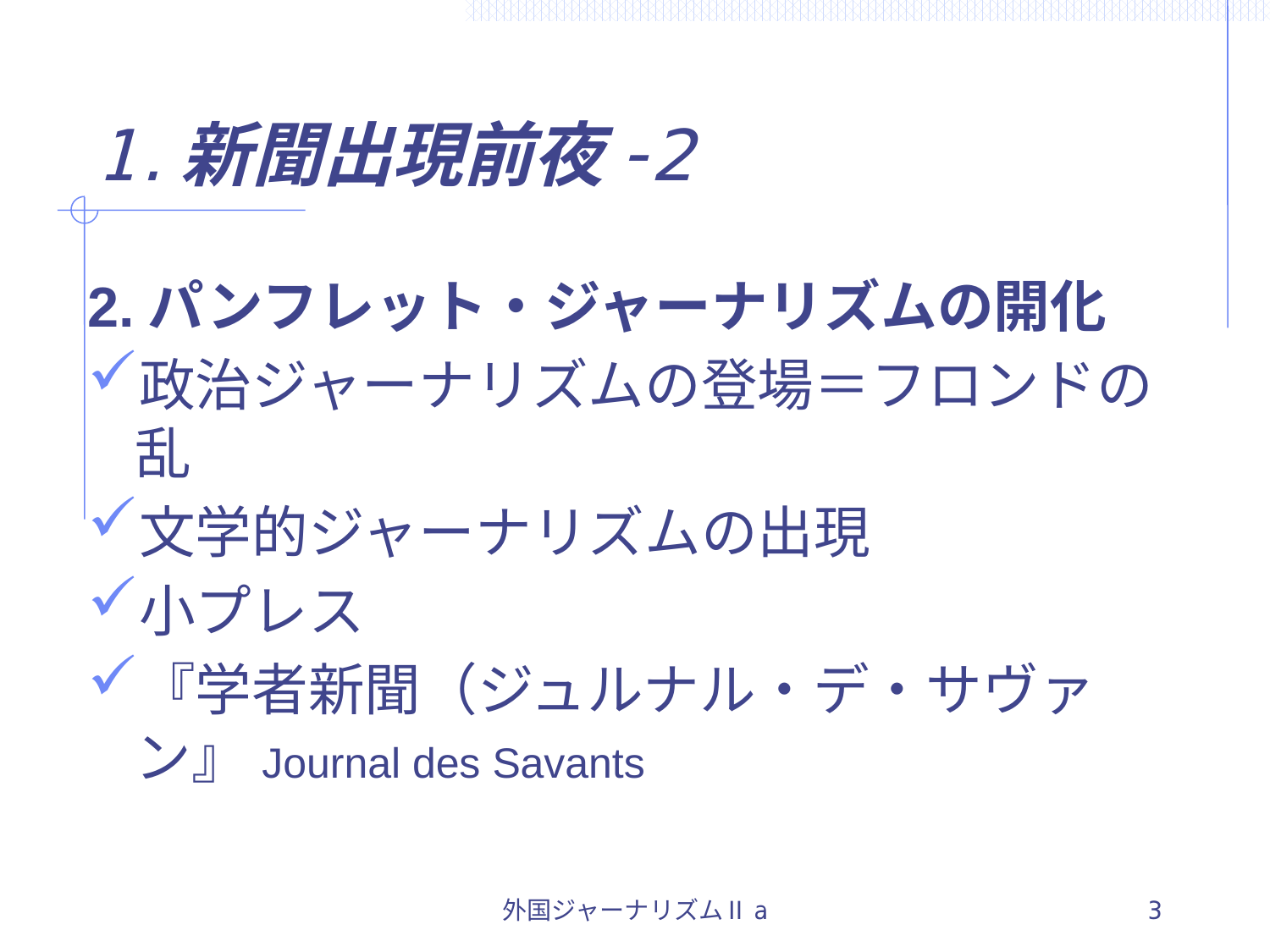

# 1.新聞出現前夜-2
2.パンフレット・ジャーナリズムの開化
政治ジャーナリズムの登場＝フロンドの乱
文学的ジャーナリズムの出現
小プレス
『学者新聞（ジュルナル・デ・サヴァン』Journal des Savants
外国ジャーナリズムⅡa
3